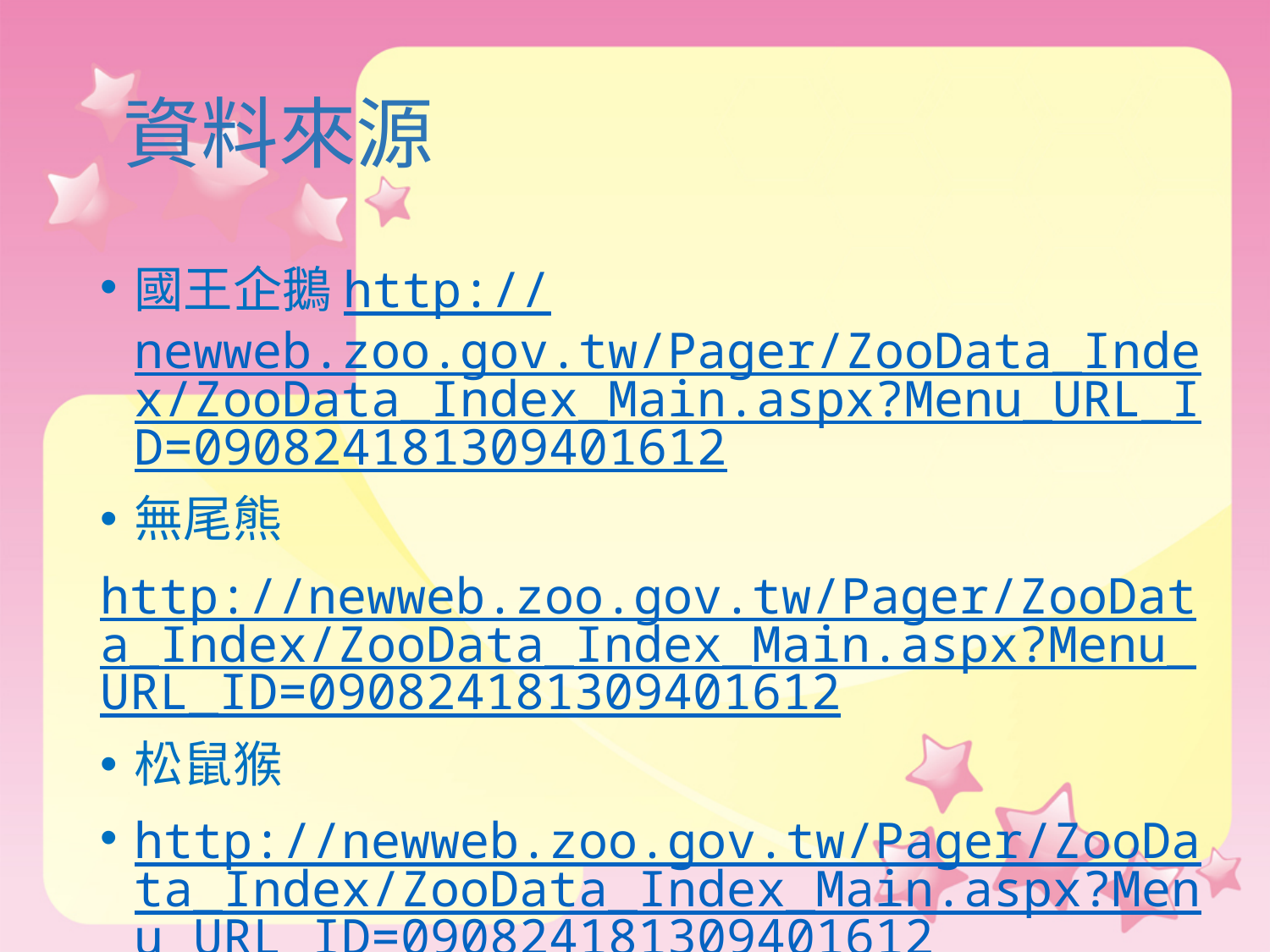

# 資料來源
國王企鵝http://newweb.zoo.gov.tw/Pager/ZooData_Index/ZooData_Index_Main.aspx?Menu_URL_ID=090824181309401612
無尾熊
http://newweb.zoo.gov.tw/Pager/ZooData_Index/ZooData_Index_Main.aspx?Menu_URL_ID=090824181309401612
松鼠猴
http://newweb.zoo.gov.tw/Pager/ZooData_Index/ZooData_Index_Main.aspx?Menu_URL_ID=090824181309401612